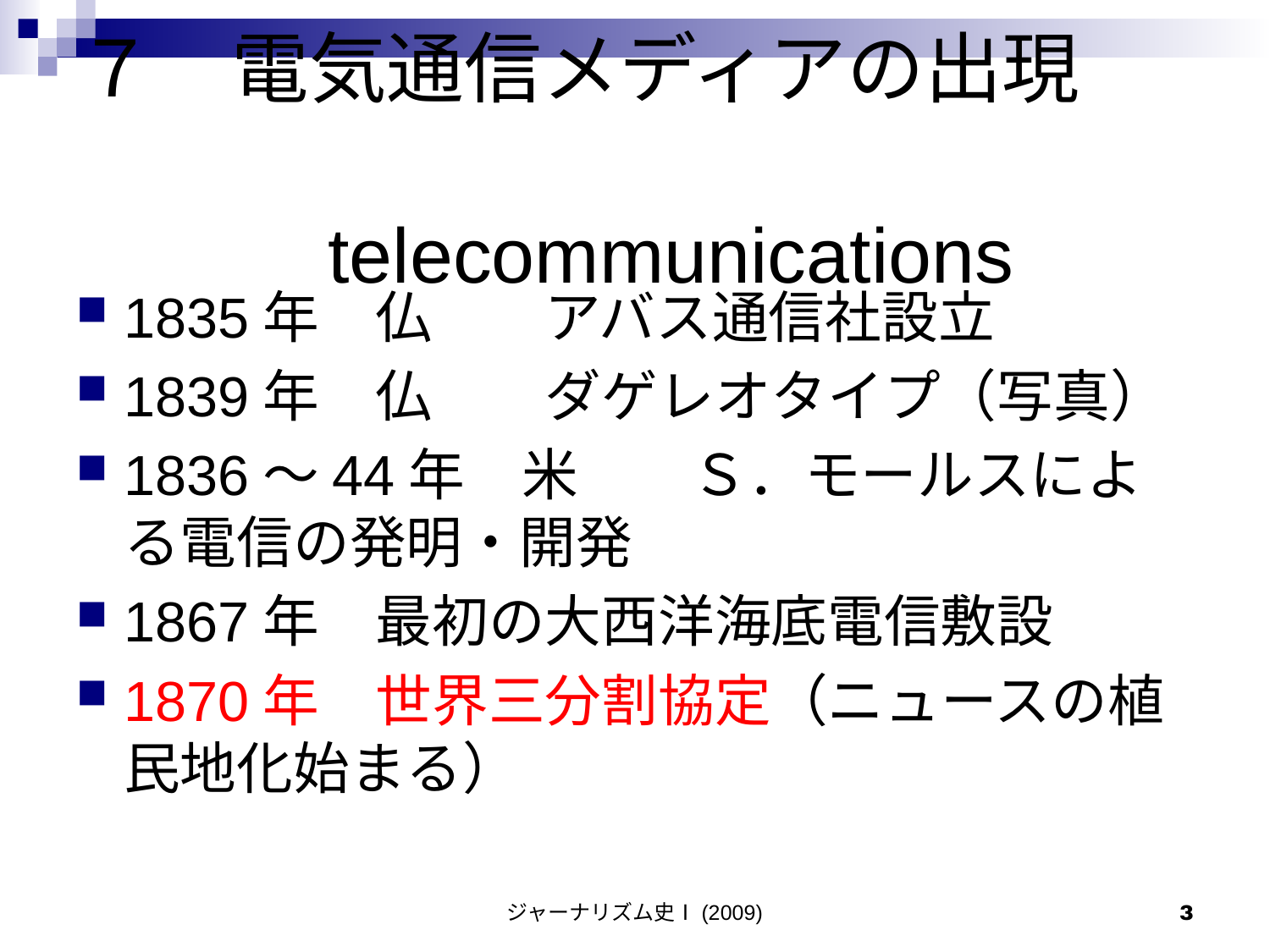

# ７　電気通信メディアの出現　　　　　 　　　telecommunications
1835年　仏　　アバス通信社設立
1839年　仏　　ダゲレオタイプ（写真）
1836～44年　米　　Ｓ．モールスによる電信の発明・開発
1867年　最初の大西洋海底電信敷設
1870年　世界三分割協定（ニュースの植民地化始まる）
ジャーナリズム史Ⅰ(2009)
3